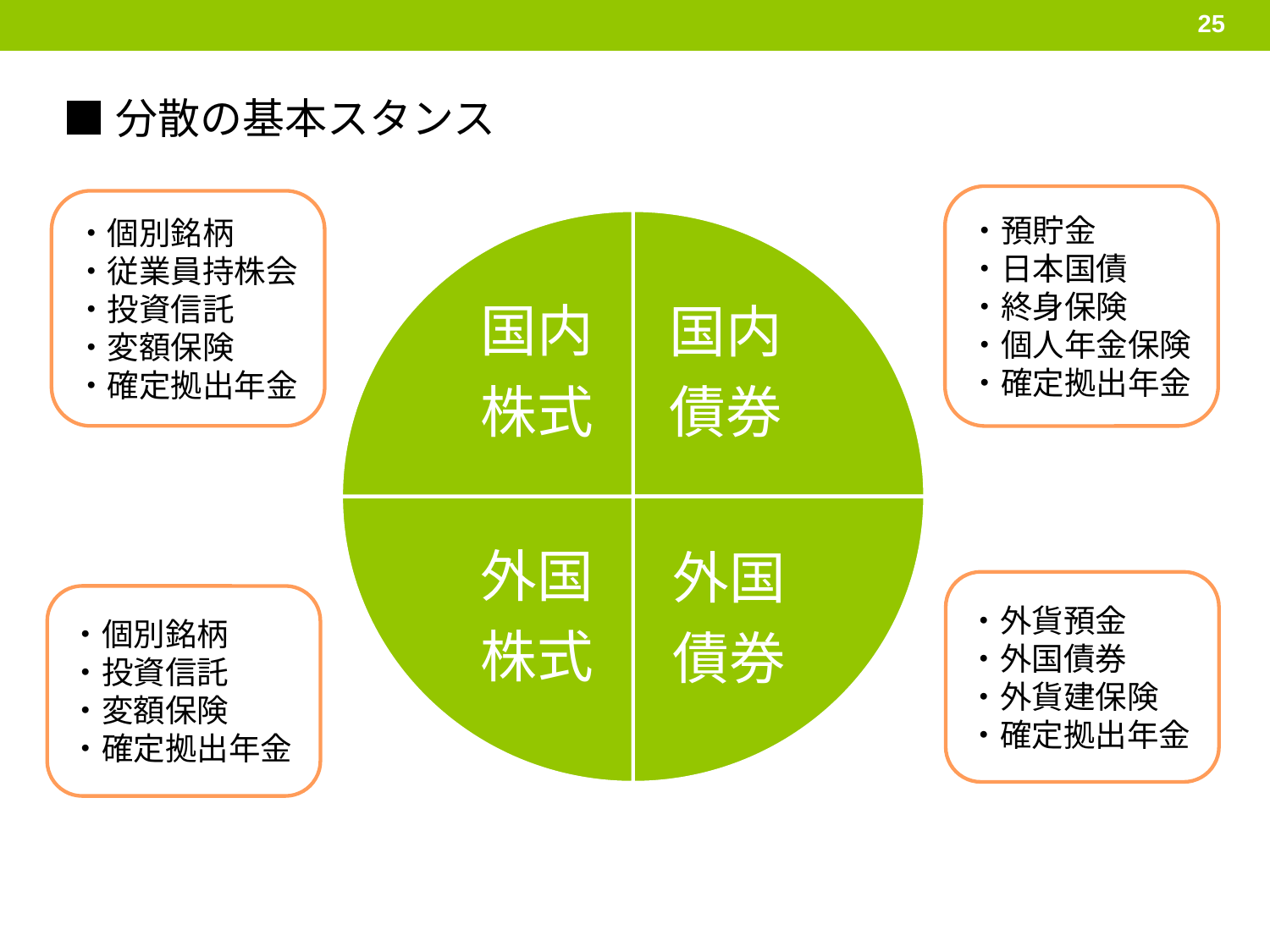

25
■分散の基本スタンス
・預貯金
・日本国債
・終身保険
・個人年金保険
・確定拠出年金
・個別銘柄
・従業員持株会
・投資信託
・変額保険
・確定拠出年金
国内
債券
外国
債券
外国
株式
国内
株式
・外貨預金
・外国債券
・外貨建保険
・確定拠出年金
・個別銘柄
・投資信託
・変額保険
・確定拠出年金